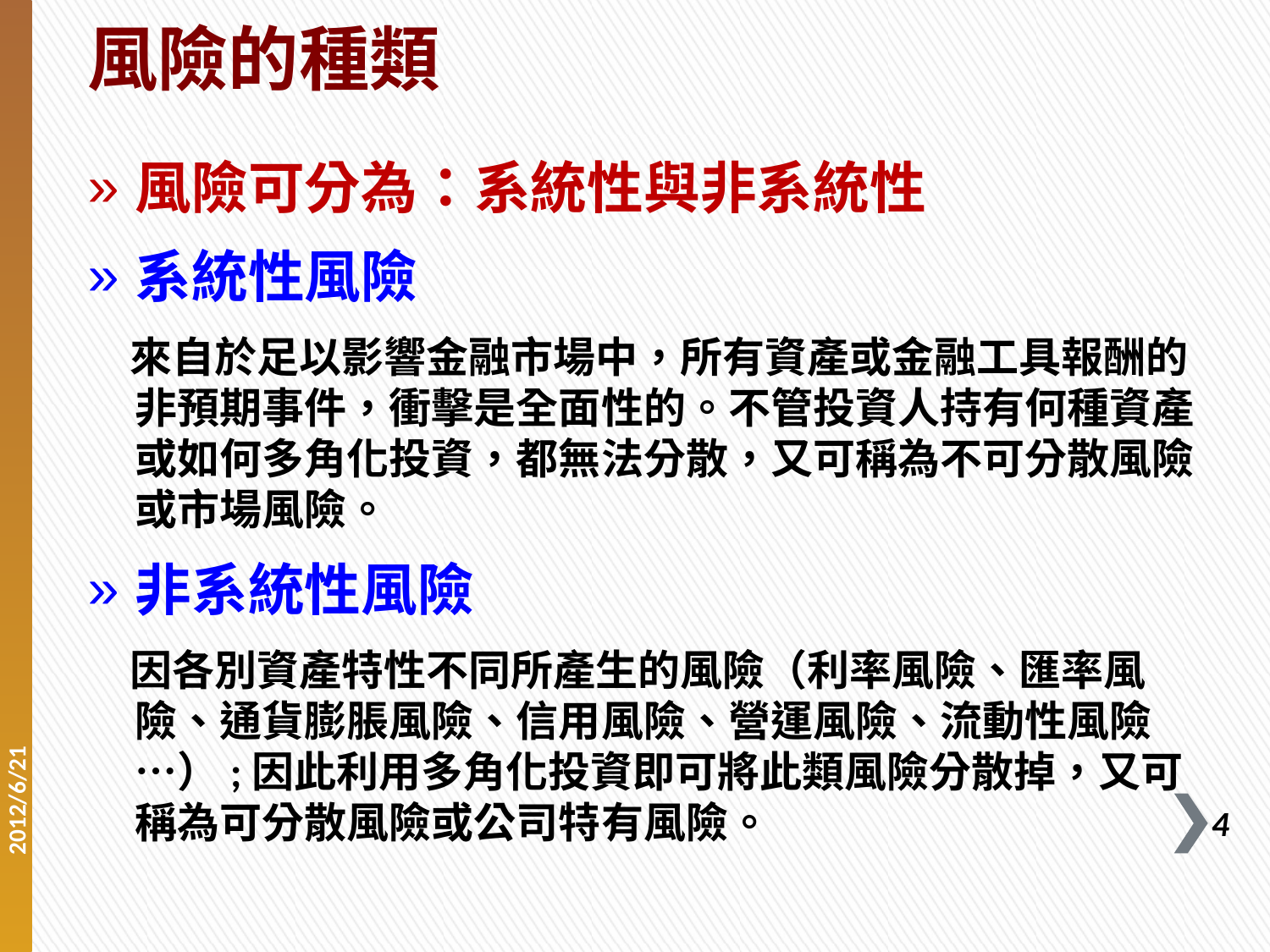

# 風險的種類
風險可分為：系統性與非系統性
系統性風險
　來自於足以影響金融市場中，所有資產或金融工具報酬的非預期事件，衝擊是全面性的。不管投資人持有何種資產或如何多角化投資，都無法分散，又可稱為不可分散風險或市場風險。
非系統性風險
　因各別資產特性不同所產生的風險（利率風險、匯率風險、通貨膨脹風險、信用風險、營運風險、流動性風險…）;因此利用多角化投資即可將此類風險分散掉，又可稱為可分散風險或公司特有風險。

2012/6/21
4